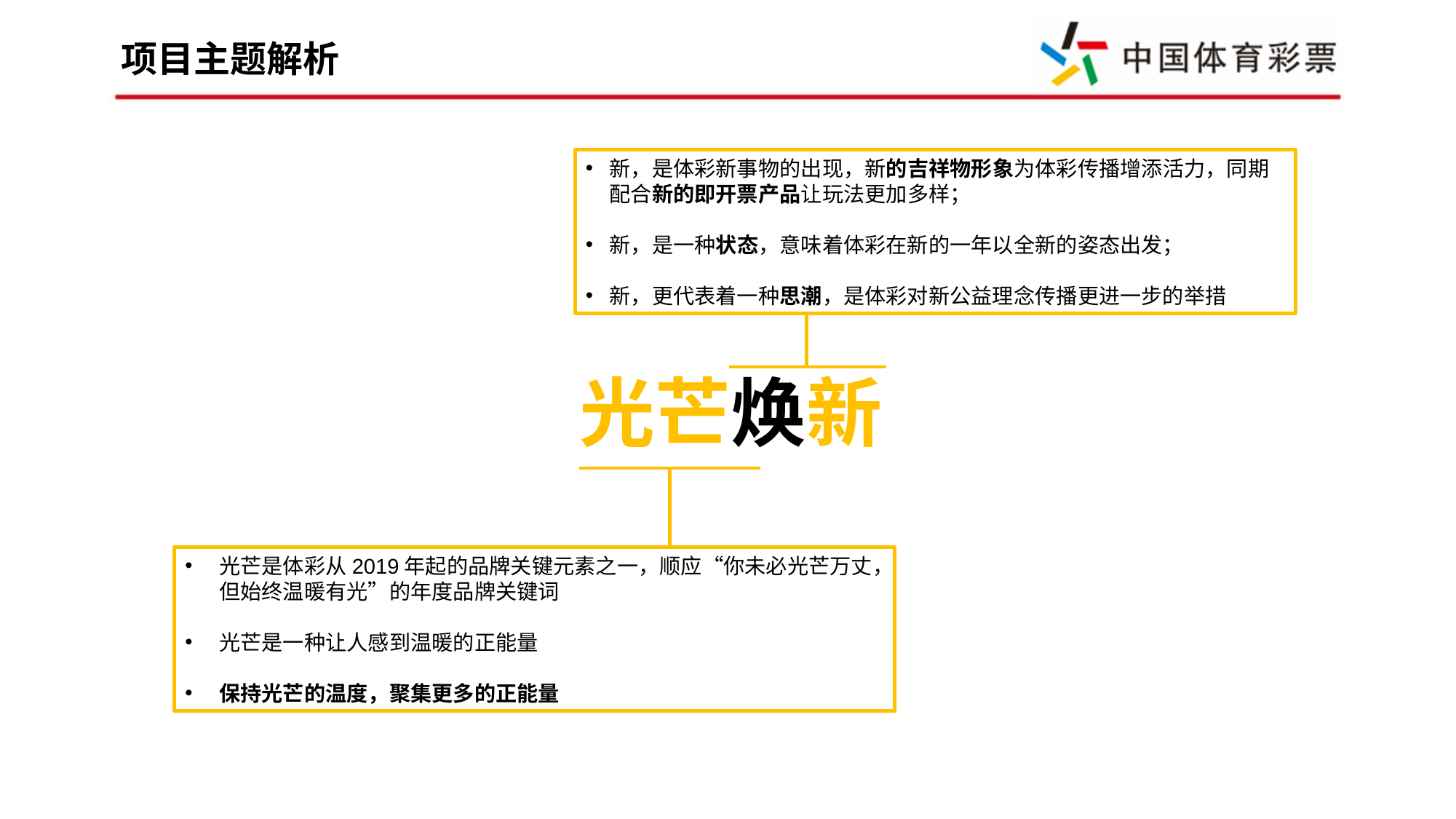

项目主题解析
新，是体彩新事物的出现，新的吉祥物形象为体彩传播增添活力，同期配合新的即开票产品让玩法更加多样；

新，是一种状态，意味着体彩在新的一年以全新的姿态出发；

新，更代表着一种思潮，是体彩对新公益理念传播更进一步的举措
光芒焕新
光芒是体彩从2019年起的品牌关键元素之一，顺应“你未必光芒万丈，但始终温暖有光”的年度品牌关键词

光芒是一种让人感到温暖的正能量

保持光芒的温度，聚集更多的正能量